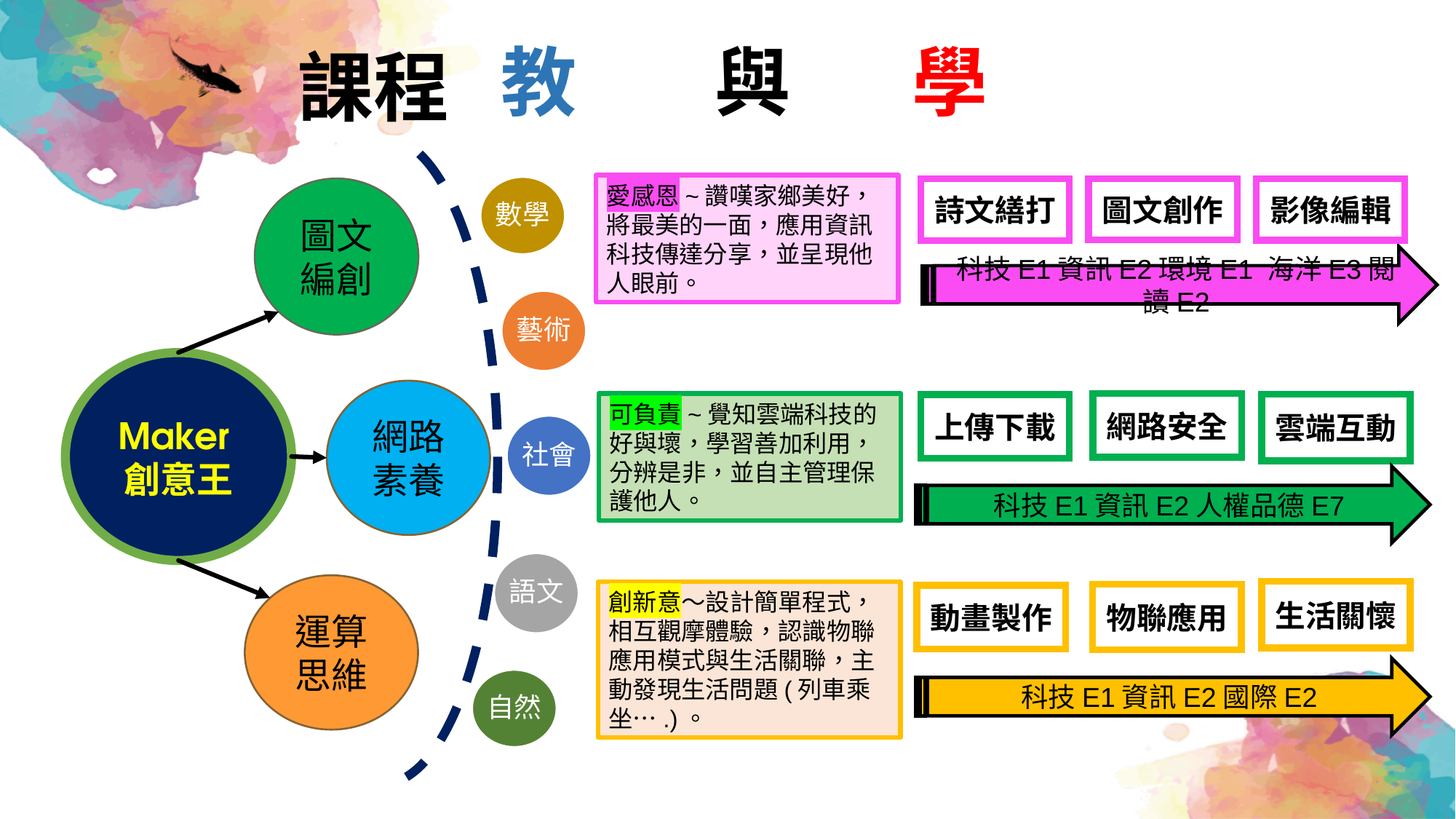

教        與       學
課程

愛感恩~讚嘆家鄉美好，將最美的一面，應用資訊科技傳達分享，並呈現他人眼前。
數學
藝術
社會
語文
自然
圖文編創
圖文創作
影像編輯
詩文繕打
科技E1資訊E2環境E1 海洋E3閱讀E2
Maker創意王
網路素養
可負責~覺知雲端科技的好與壞，學習善加利用，分辨是非，並自主管理保護他人。
網路安全
雲端互動
上傳下載
科技E1資訊E2人權品德E7
運算思維
生活關懷
創新意～設計簡單程式，相互觀摩體驗，認識物聯應用模式與生活關聯，主動發現生活問題(列車乘坐….)。
物聯應用
動畫製作
科技E1資訊E2國際E2